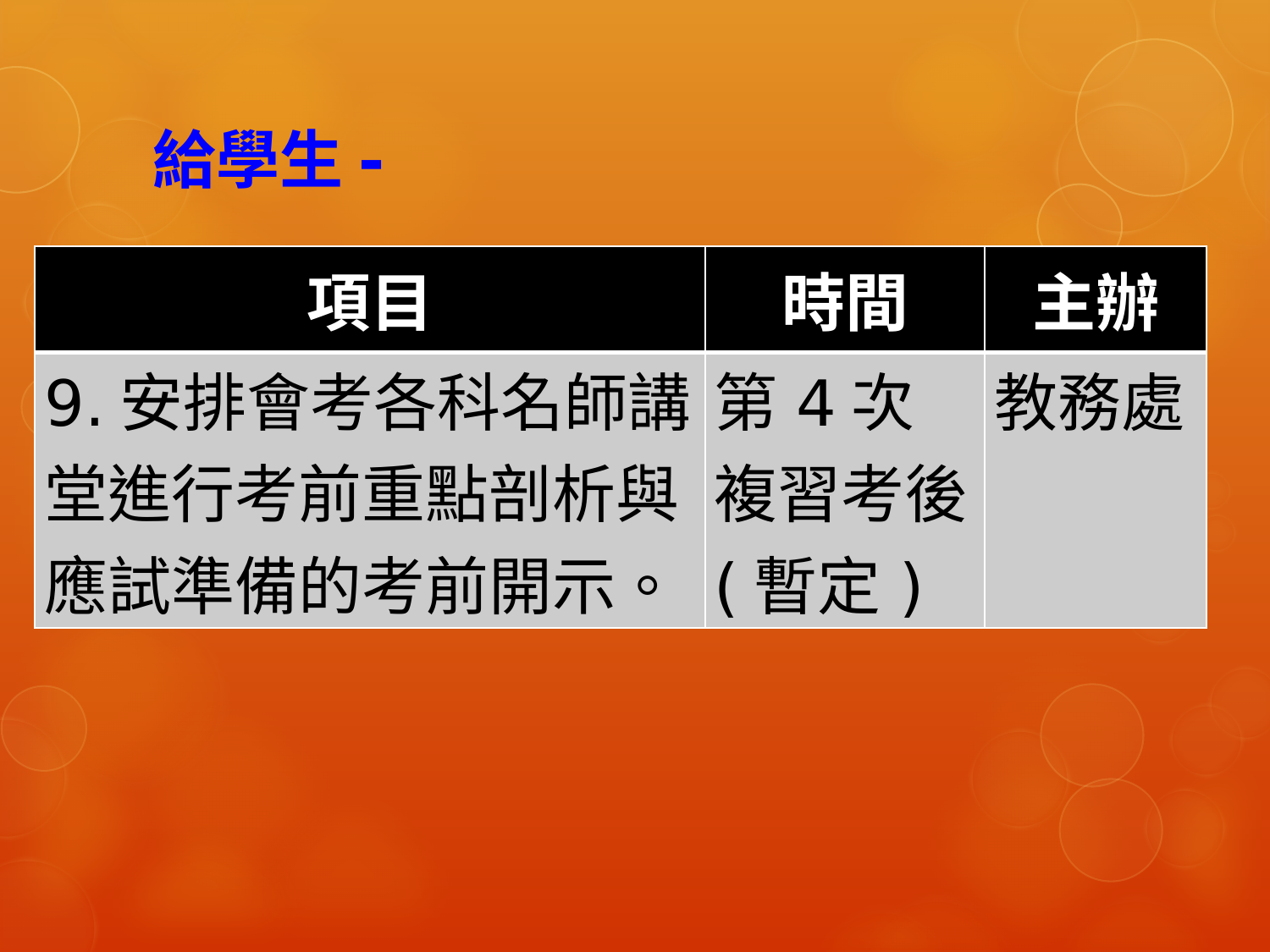

# 給學生-
| 項目 | 時間 | 主辦 |
| --- | --- | --- |
| 9.安排會考各科名師講堂進行考前重點剖析與應試準備的考前開示。 | 第4次 複習考後(暫定) | 教務處 |